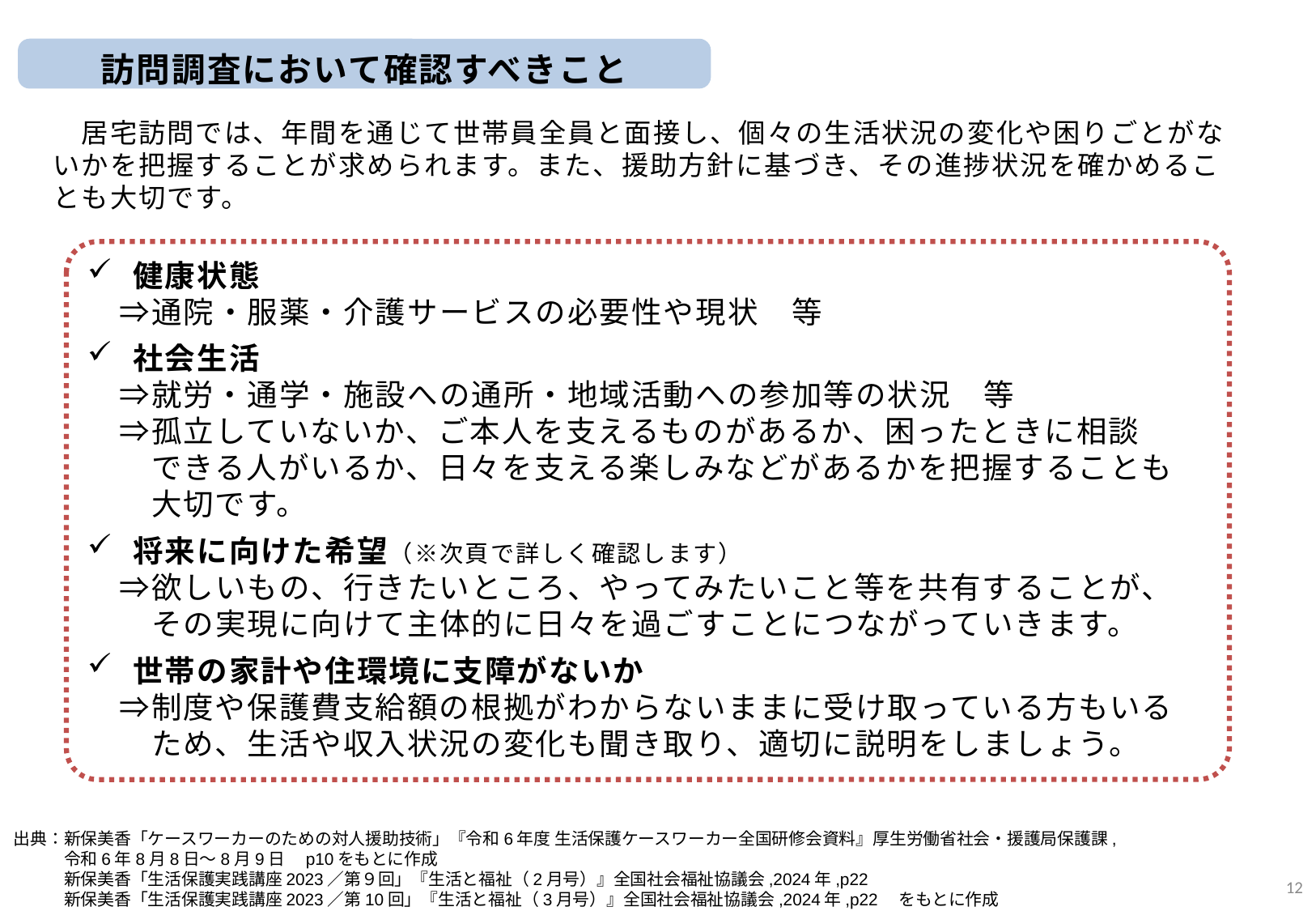

訪問調査において確認すべきこと
　居宅訪問では、年間を通じて世帯員全員と面接し、個々の生活状況の変化や困りごとがないかを把握することが求められます。また、援助方針に基づき、その進捗状況を確かめることも大切です。
健康状態
　⇒通院・服薬・介護サービスの必要性や現状　等
社会生活
　⇒就労・通学・施設への通所・地域活動への参加等の状況　等
　⇒孤立していないか、ご本人を支えるものがあるか、困ったときに相談
　　できる人がいるか、日々を支える楽しみなどがあるかを把握することも
　　大切です。
将来に向けた希望（※次頁で詳しく確認します）
　⇒欲しいもの、行きたいところ、やってみたいこと等を共有することが、
　　その実現に向けて主体的に日々を過ごすことにつながっていきます。
世帯の家計や住環境に支障がないか
　⇒制度や保護費支給額の根拠がわからないままに受け取っている方もいる
　　ため、生活や収入状況の変化も聞き取り、適切に説明をしましょう。
出典：新保美香「ケースワーカーのための対人援助技術」『令和6年度 生活保護ケースワーカー全国研修会資料』厚生労働省社会・援護局保護課,
　　　令和6年8月8日～8月9日　p10をもとに作成
　　　新保美香「生活保護実践講座2023／第９回」『生活と福祉（2月号）』全国社会福祉協議会,2024年,p22
　　　新保美香「生活保護実践講座2023／第10回」『生活と福祉（3月号）』全国社会福祉協議会,2024年,p22　をもとに作成
12